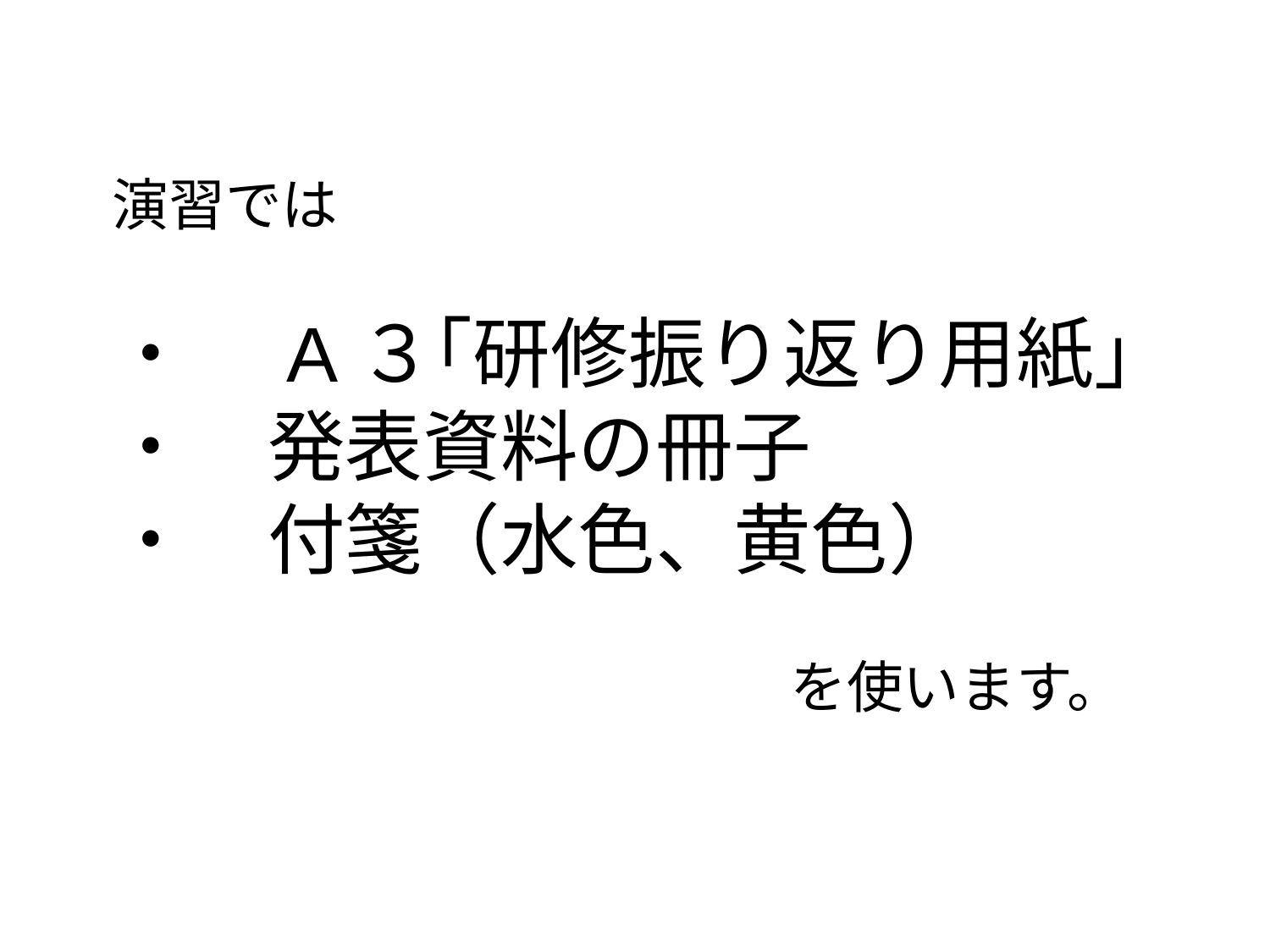

演習では

・　A３｢研修振り返り用紙」
・　発表資料の冊子
・　付箋（水色、黄色）

　　　　　　　　　　　　を使います。